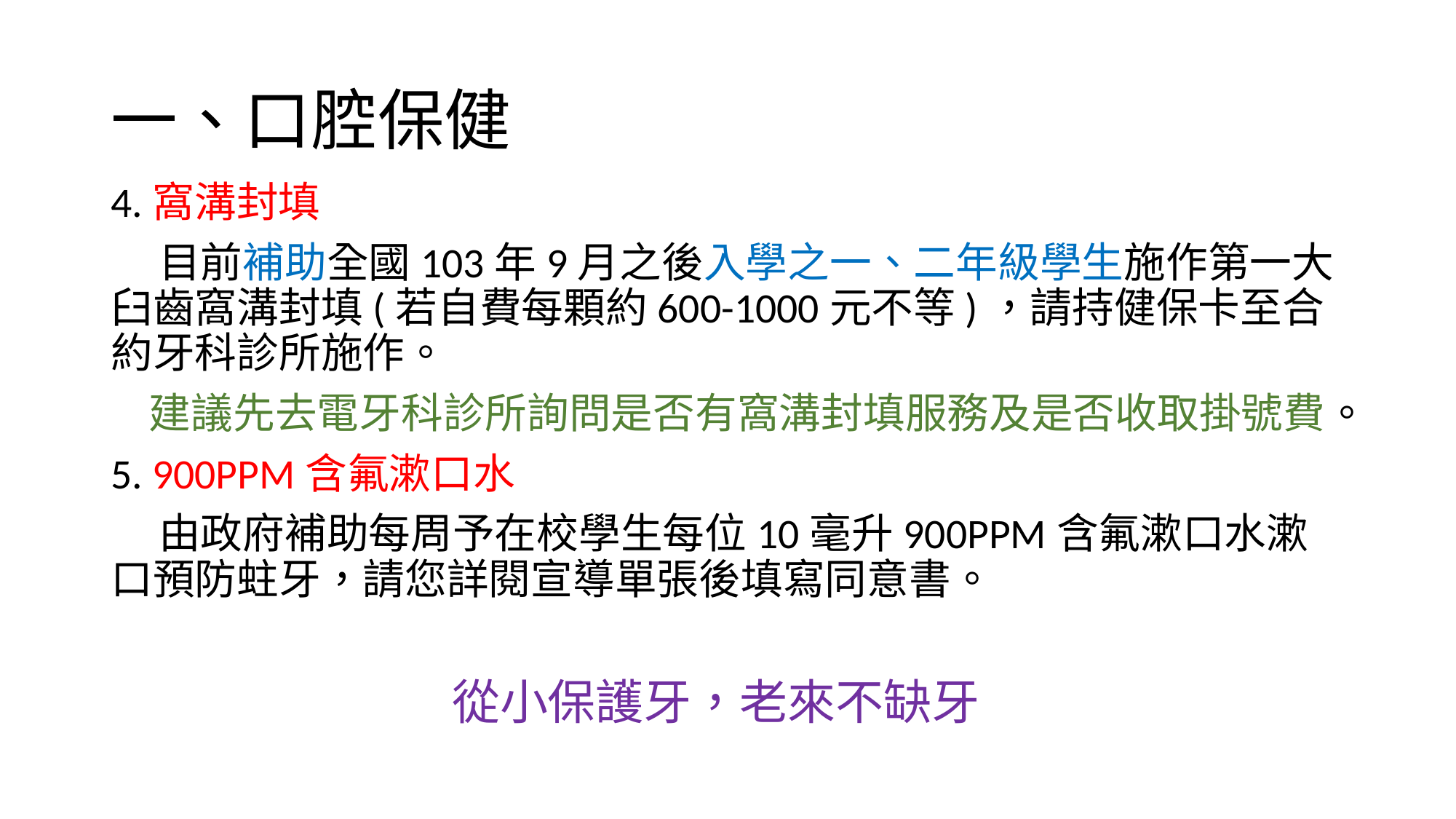

# 一、口腔保健
4.窩溝封填
    目前補助全國103年9月之後入學之一、二年級學生施作第一大臼齒窩溝封填(若自費每顆約600-1000元不等)，請持健保卡至合約牙科診所施作。
   建議先去電牙科診所詢問是否有窩溝封填服務及是否收取掛號費。
5. 900PPM含氟漱口水
    由政府補助每周予在校學生每位10毫升900PPM含氟漱口水漱口預防蛀牙，請您詳閱宣導單張後填寫同意書。

                                   從小保護牙，老來不缺牙